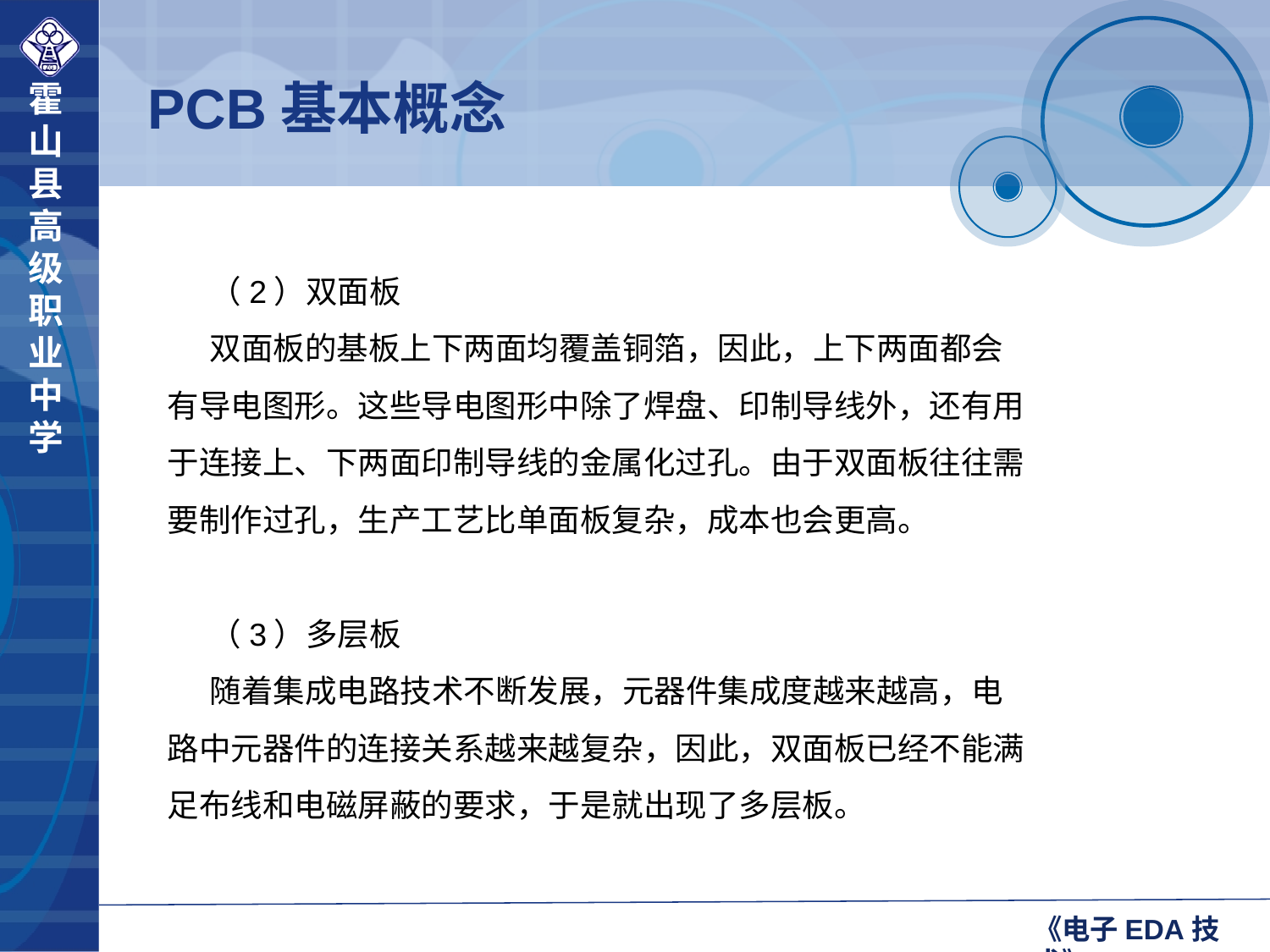

PCB基本概念
（2）双面板
双面板的基板上下两面均覆盖铜箔，因此，上下两面都会有导电图形。这些导电图形中除了焊盘、印制导线外，还有用于连接上、下两面印制导线的金属化过孔。由于双面板往往需要制作过孔，生产工艺比单面板复杂，成本也会更高。

（3）多层板
随着集成电路技术不断发展，元器件集成度越来越高，电路中元器件的连接关系越来越复杂，因此，双面板已经不能满足布线和电磁屏蔽的要求，于是就出现了多层板。